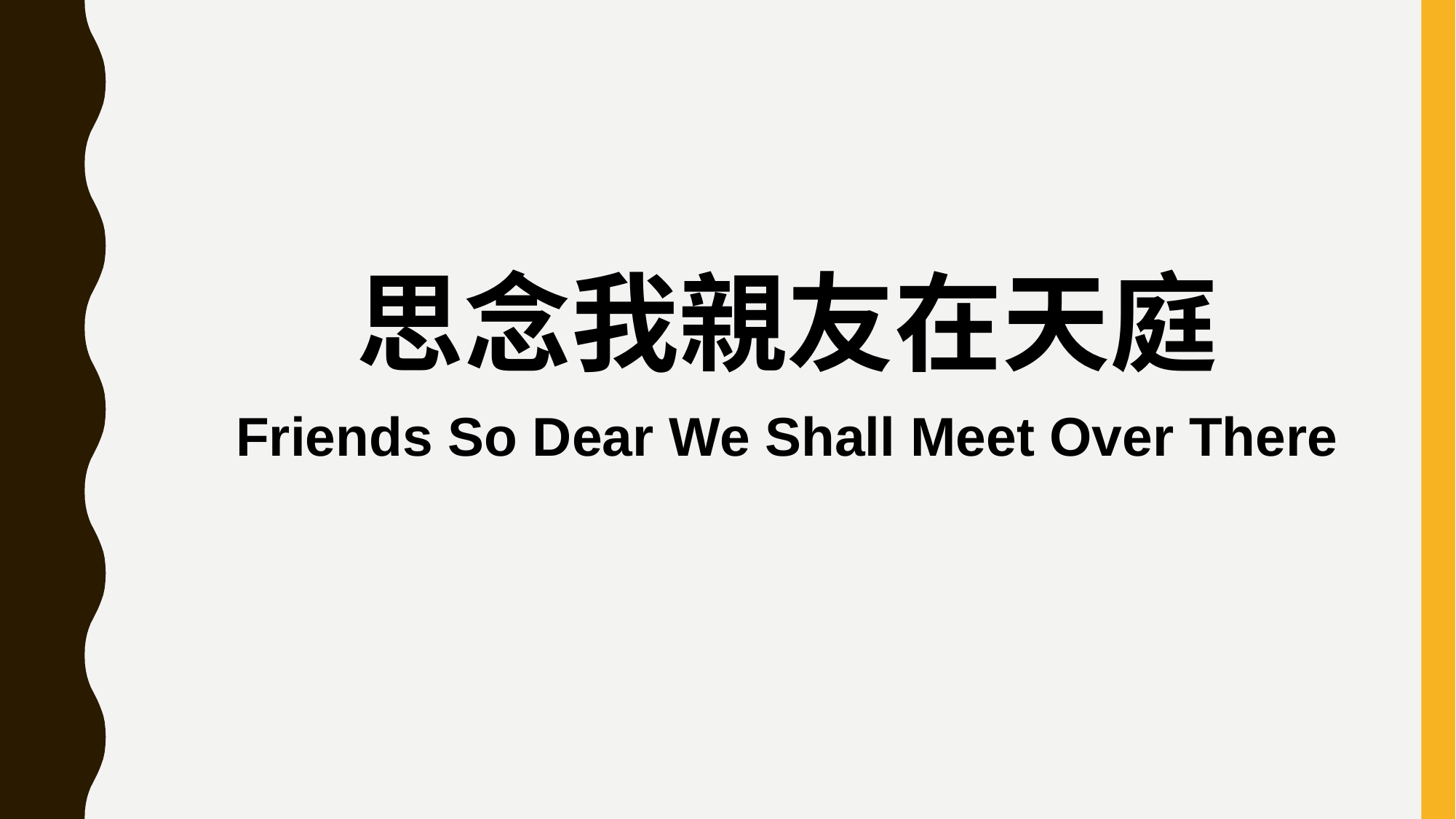

思念我親友在天庭
Friends So Dear We Shall Meet Over There